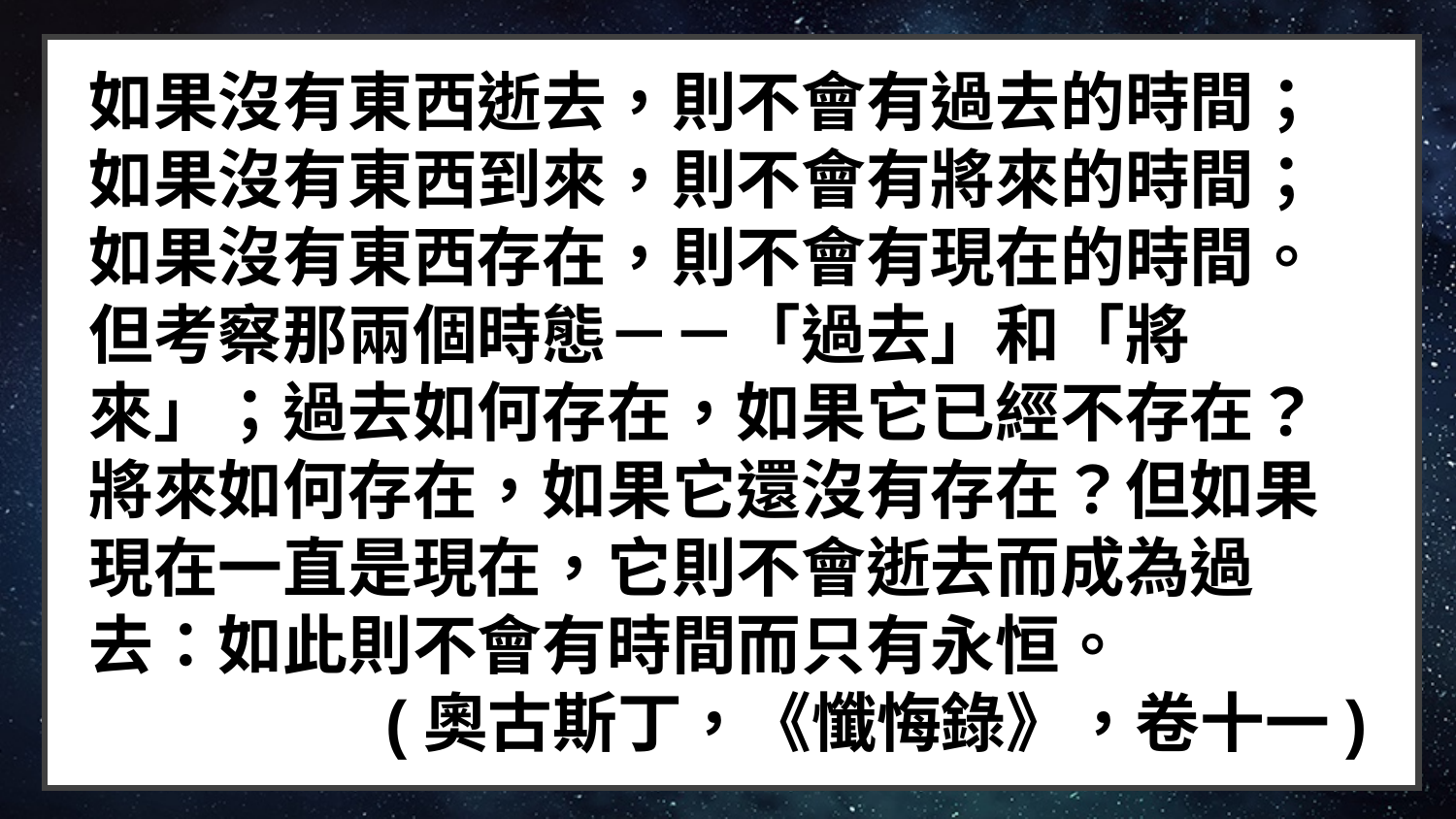

如果沒有東西逝去，則不會有過去的時間；如果沒有東西到來，則不會有將來的時間；如果沒有東西存在，則不會有現在的時間。但考察那兩個時態－－「過去」和「將來」；過去如何存在，如果它已經不存在？將來如何存在，如果它還沒有存在？但如果現在一直是現在，它則不會逝去而成為過去：如此則不會有時間而只有永恒。
(奧古斯丁，《懺悔錄》，卷十一)